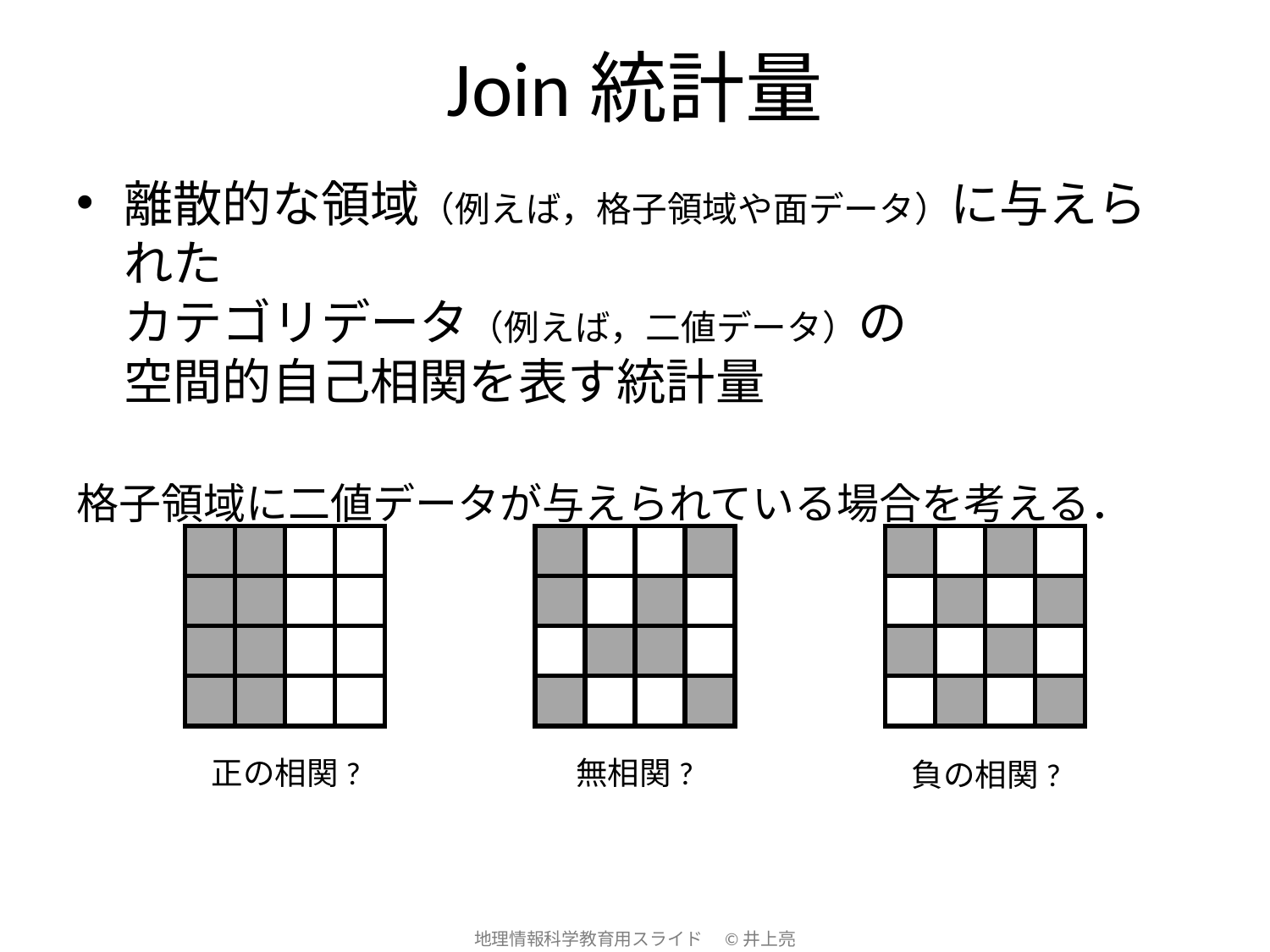

# Join統計量
離散的な領域（例えば，格子領域や面データ）に与えられた
カテゴリデータ（例えば，二値データ）の
空間的自己相関を表す統計量

格子領域に二値データが与えられている場合を考える．
|  |  |  |  |
| --- | --- | --- | --- |
|  |  |  |  |
|  |  |  |  |
|  |  |  |  |
|  |  |  |  |
| --- | --- | --- | --- |
|  |  |  |  |
|  |  |  |  |
|  |  |  |  |
|  |  |  |  |
| --- | --- | --- | --- |
|  |  |  |  |
|  |  |  |  |
|  |  |  |  |
正の相関?
無相関?
負の相関?